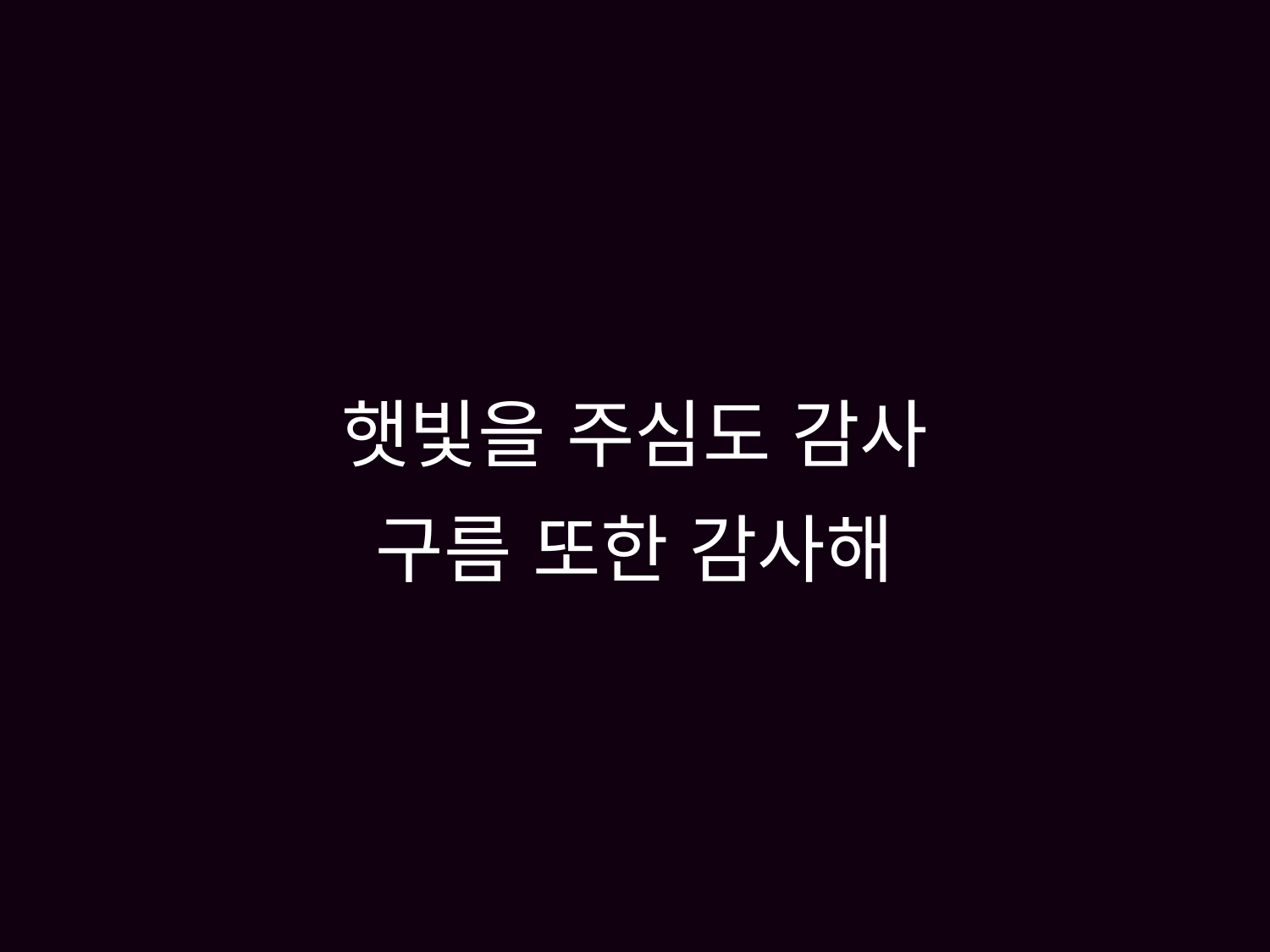

# 햇빛을 주심도 감사 구름 또한 감사해